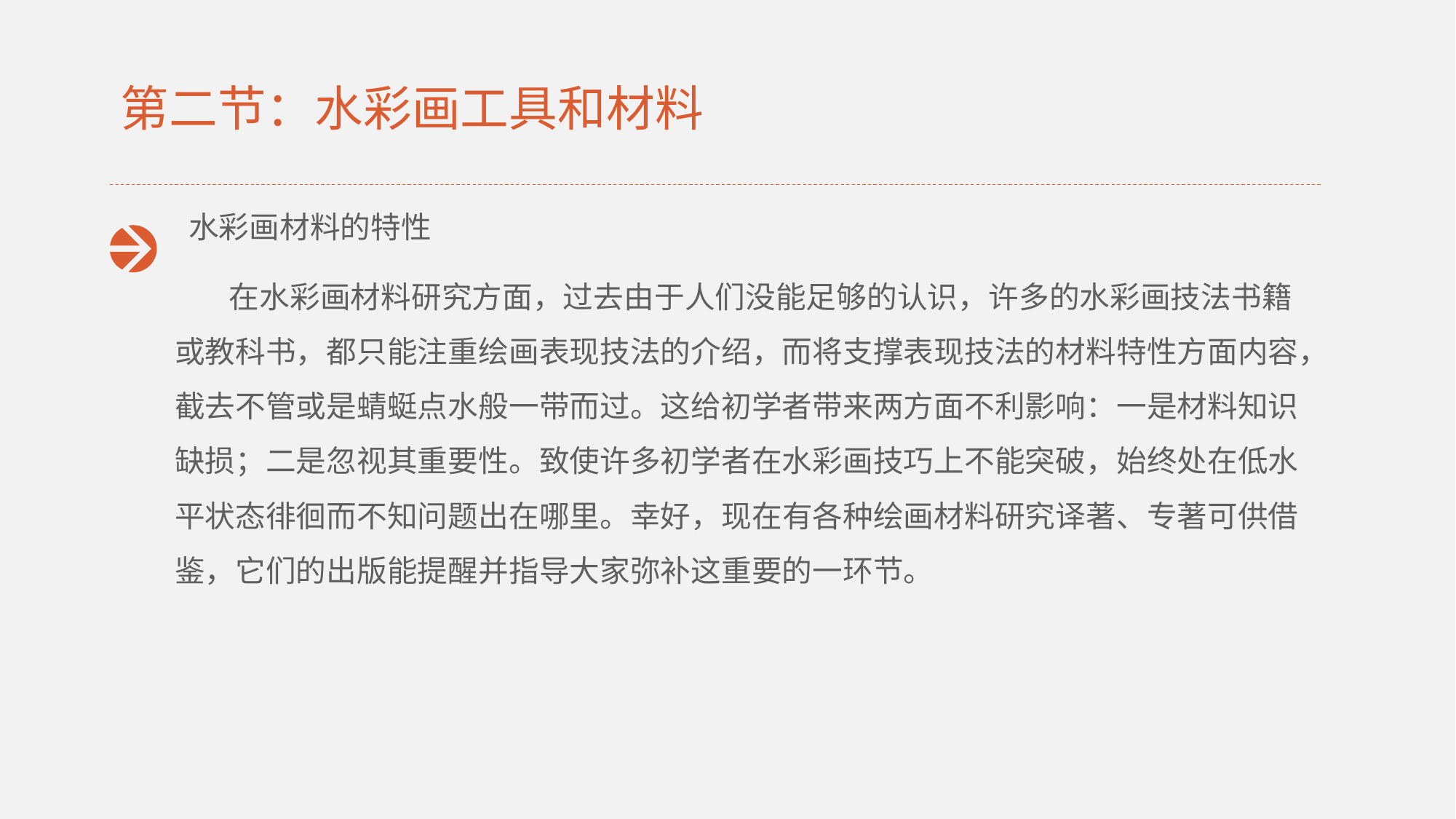

第二节：水彩画工具和材料
 水彩画材料的特性
       在水彩画材料研究方面，过去由于人们没能足够的认识，许多的水彩画技法书籍或教科书，都只能注重绘画表现技法的介绍，而将支撑表现技法的材料特性方面内容，截去不管或是蜻蜓点水般一带而过。这给初学者带来两方面不利影响：一是材料知识缺损；二是忽视其重要性。致使许多初学者在水彩画技巧上不能突破，始终处在低水平状态徘徊而不知问题出在哪里。幸好，现在有各种绘画材料研究译著、专著可供借鉴，它们的出版能提醒并指导大家弥补这重要的一环节。